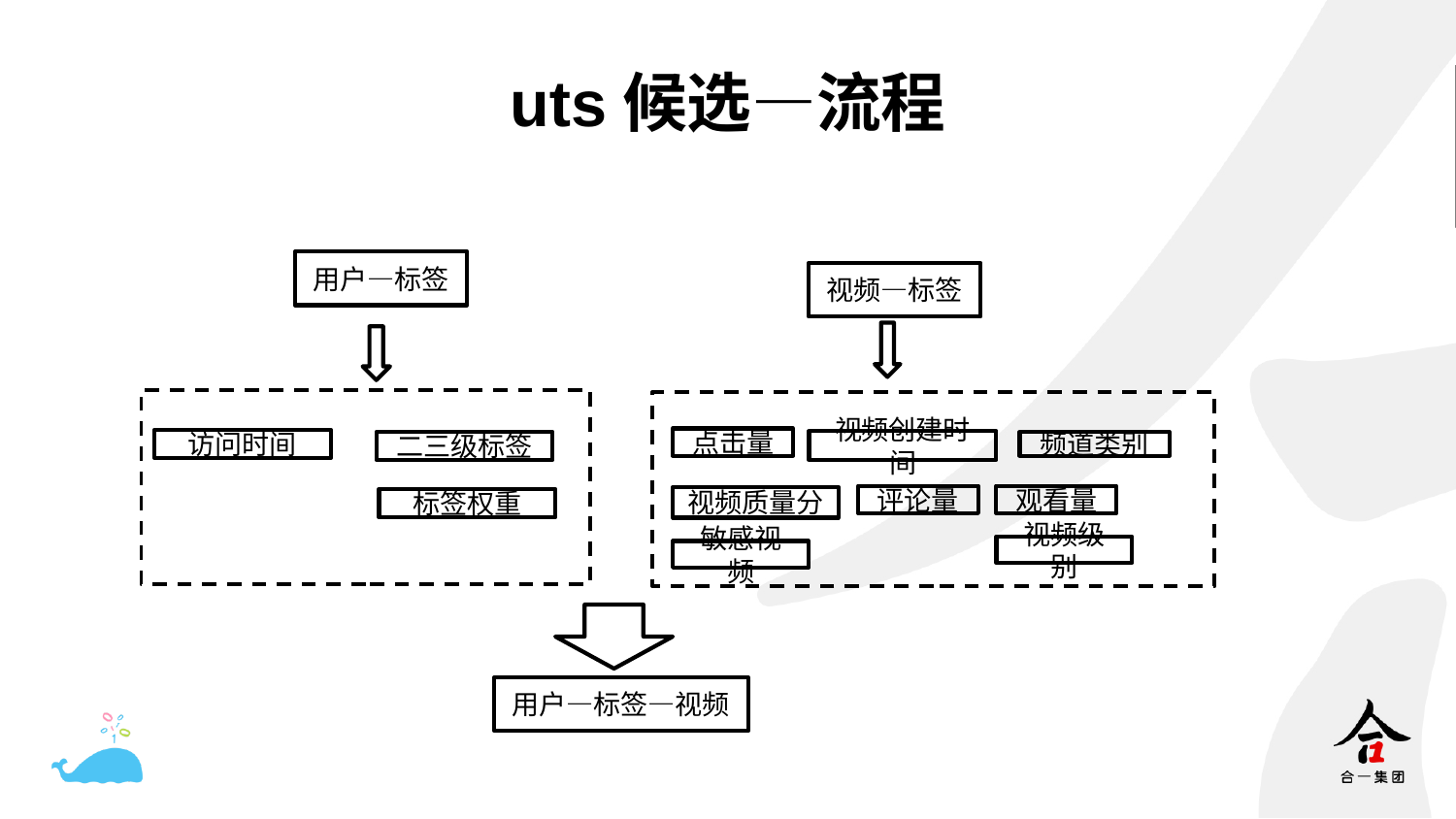

# uts候选—流程
用户—标签
视频—标签

点击量
访问时间
视频创建时间
二三级标签
频道类别
评论量
观看量
视频质量分
标签权重
视频级别
敏感视频

用户—标签—视频